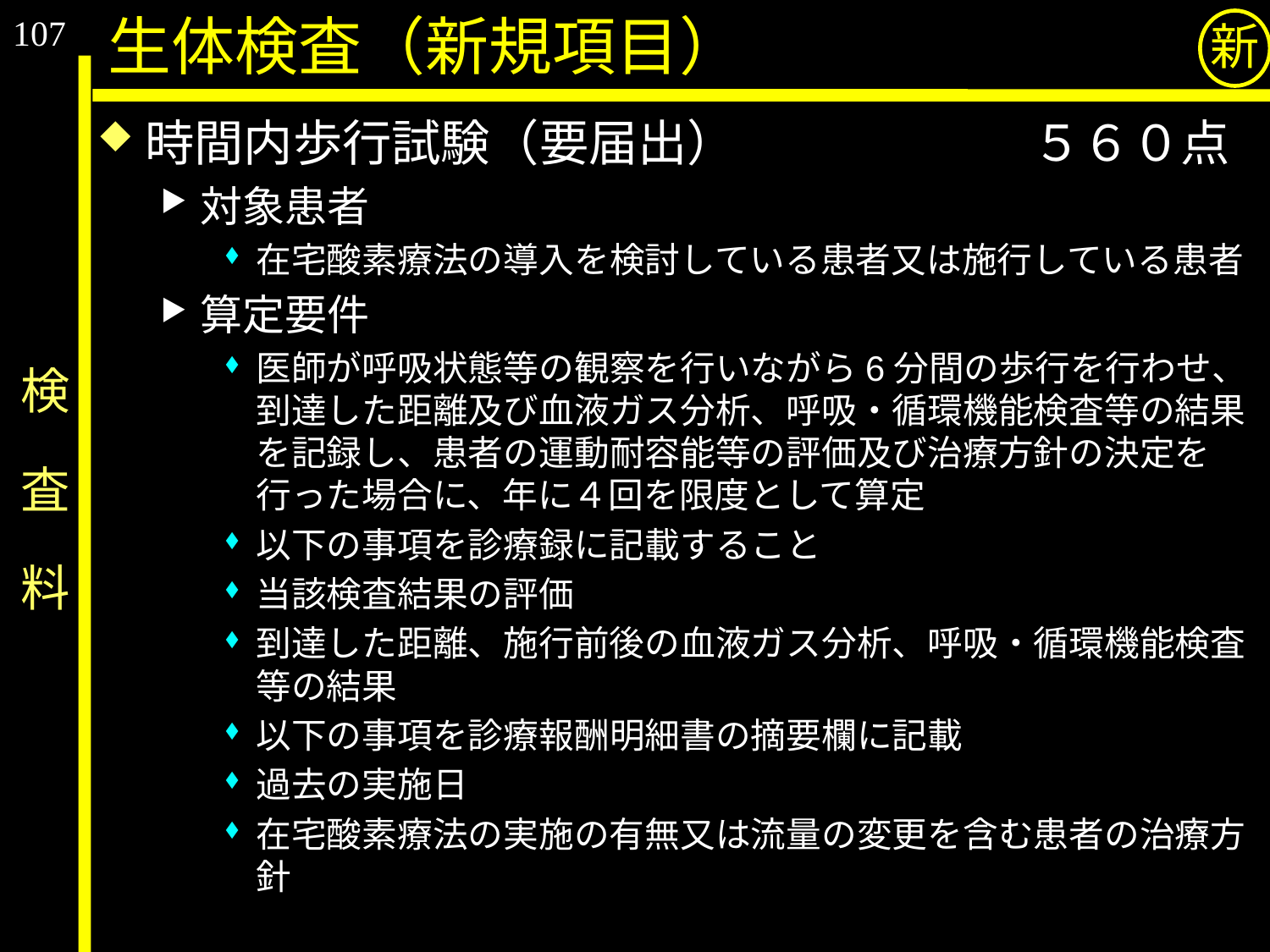

107
生体検査（新規項目）
新

時間内歩行試験（要届出）　　　　　　５６０点
対象患者
在宅酸素療法の導入を検討している患者又は施行している患者
算定要件
医師が呼吸状態等の観察を行いながら6分間の歩行を行わせ、到達した距離及び血液ガス分析、呼吸・循環機能検査等の結果を記録し、患者の運動耐容能等の評価及び治療方針の決定を行った場合に、年に４回を限度として算定
以下の事項を診療録に記載すること
当該検査結果の評価
到達した距離、施行前後の血液ガス分析、呼吸・循環機能検査等の結果
以下の事項を診療報酬明細書の摘要欄に記載
過去の実施日
在宅酸素療法の実施の有無又は流量の変更を含む患者の治療方針
# 検　査　料